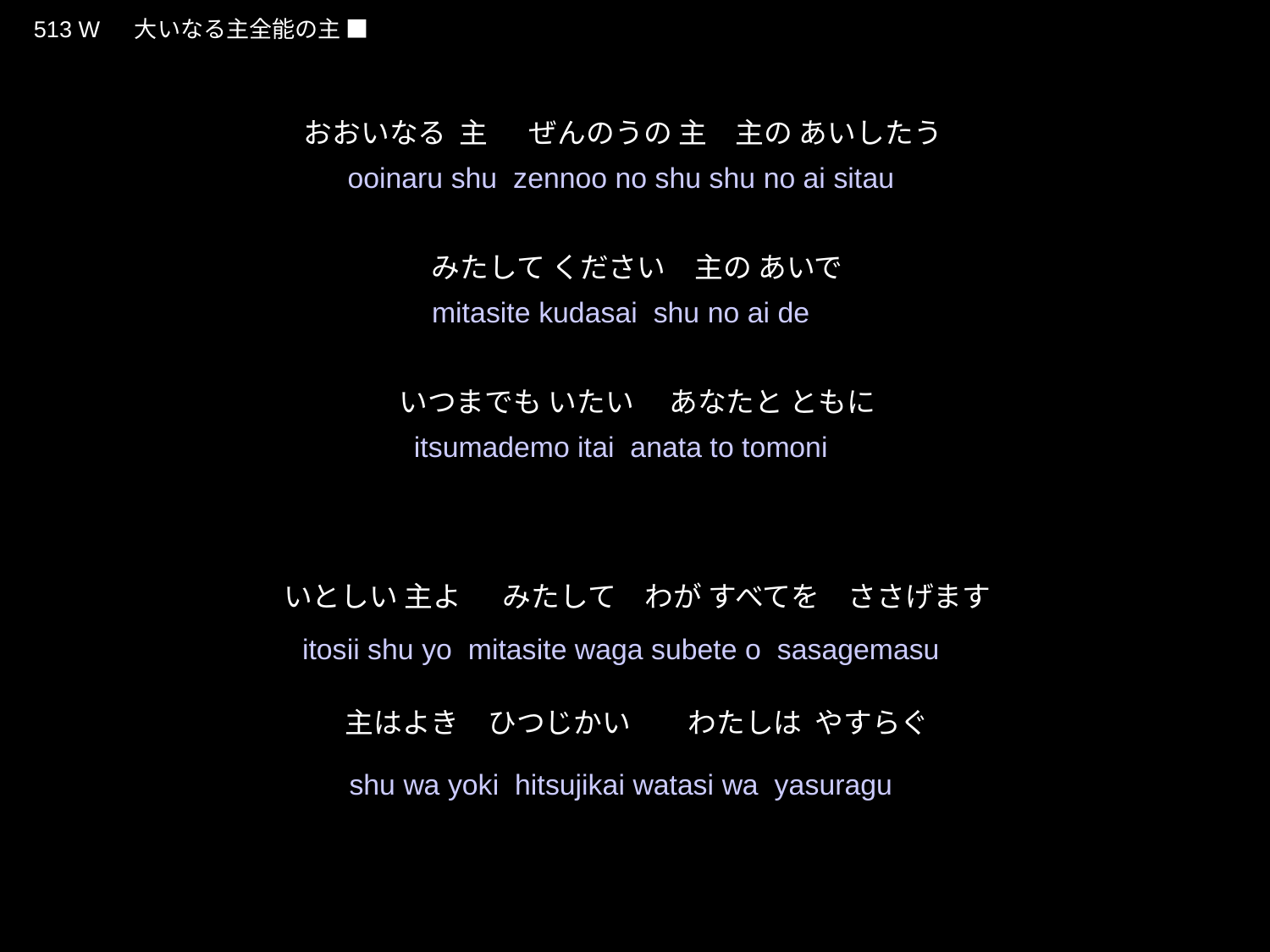

おおいなるぜんのうのしゅ
513 W 　大いなる主全能の主 ■
おおいなる  主　  ぜんのうの 主　主の あいしたう

みたして ください　主の あいで

いつまでも いたい 　あなたと ともに

いとしい 主よ　  みたして　わが すべてを　ささげます
主はよき　ひつじかい　　わたしは  やすらぐ
ooinaru shu  zennoo no shu shu no ai sitau

mitasite kudasai  shu no ai de

itsumademo itai  anata to tomoni

itosii shu yo  mitasite waga subete o  sasagemasu

shu wa yoki  hitsujikai watasi wa  yasuragu